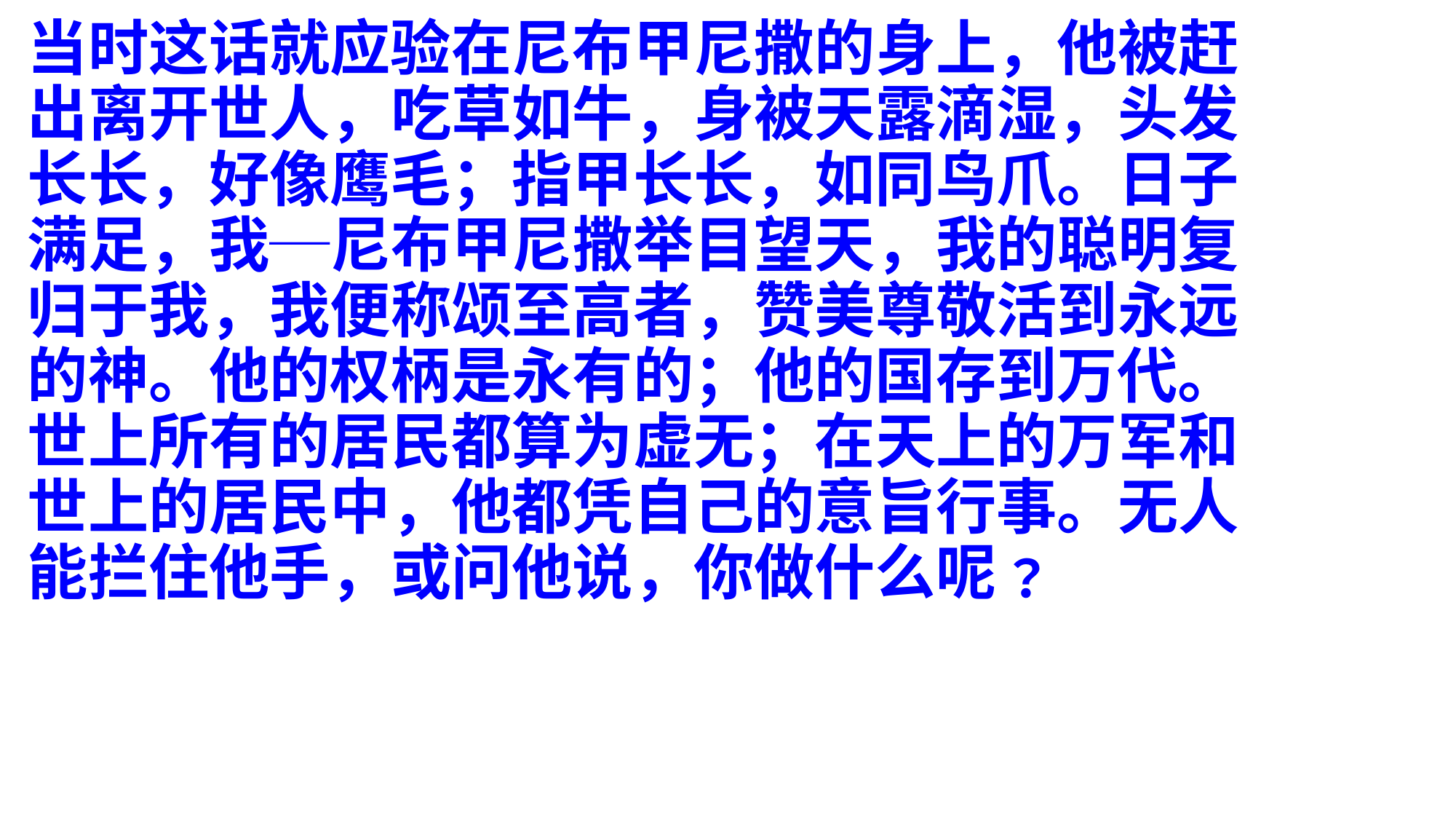

当时这话就应验在尼布甲尼撒的身上，他被赶出离开世人，吃草如牛，身被天露滴湿，头发长长，好像鹰毛；指甲长长，如同鸟爪。日子满足，我─尼布甲尼撒举目望天，我的聪明复归于我，我便称颂至高者，赞美尊敬活到永远的神。他的权柄是永有的；他的国存到万代。世上所有的居民都算为虚无；在天上的万军和世上的居民中，他都凭自己的意旨行事。无人能拦住他手，或问他说，你做什么呢﹖